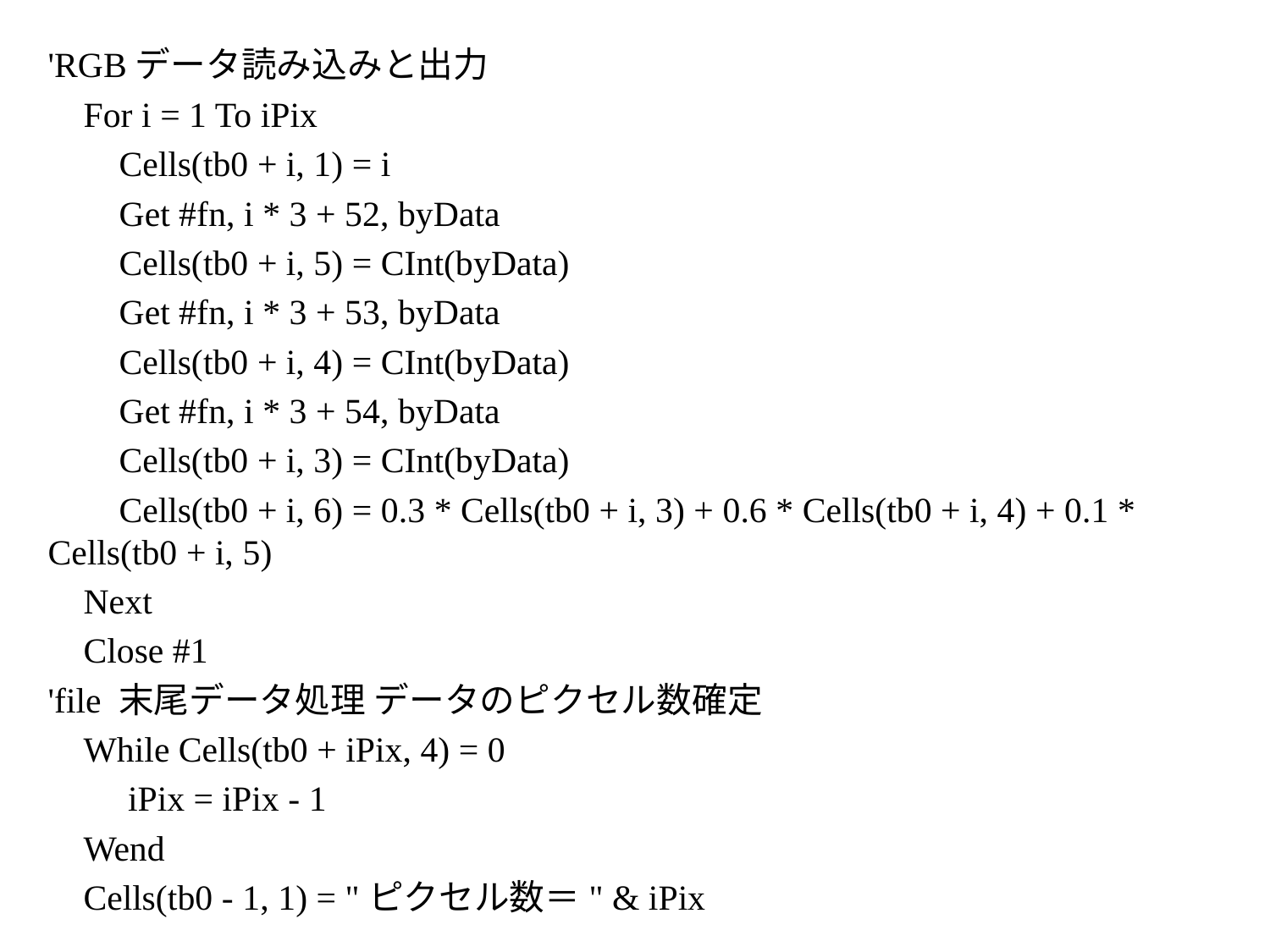

'RGBデータ読み込みと出力
    For i = 1 To iPix
        Cells(tb0 + i, 1) = i
        Get #fn, i * 3 + 52, byData
        Cells(tb0 + i, 5) = CInt(byData)
        Get #fn, i * 3 + 53, byData
        Cells(tb0 + i, 4) = CInt(byData)
        Get #fn, i * 3 + 54, byData
        Cells(tb0 + i, 3) = CInt(byData)
        Cells(tb0 + i, 6) = 0.3 * Cells(tb0 + i, 3) + 0.6 * Cells(tb0 + i, 4) + 0.1 * Cells(tb0 + i, 5)
    Next
    Close #1
'file 末尾データ処理 データのピクセル数確定
    While Cells(tb0 + iPix, 4) = 0
         iPix = iPix - 1
    Wend
    Cells(tb0 - 1, 1) = "ピクセル数＝" & iPix

'x(mm),波長(nm) 数値出力
    Dim chartLeft, px350, pxWidth, xWidth, pxi, xld, ldx
    px350 = 10
    pxWidth = 340
    xWidth = x700 - x350
    For i = 1 To iPix
        xld = (xMin * (iPix - i) + xMax * (i - 1)) / (iPix - 1) 'x生成
        Cells(tb0 + i, 2) = xld            'x数値出力
        ldx = fld(xld, aDep, aLat)           '波長算出
        Cells(tb0 + i, 7) = ldx              '波長数値出力
        pxi = pxWidth * (xld - x350) / xWidth
 '       Cells(tb0 + i, 8) = Round(pxi, 1)             '位置数値出力
    Next

'グラフ生成
    ActiveSheet.Shapes.AddChart2(240, xlXYScatterLinesNoMarkers).Select
    ActiveChart.SetSourceData Source:=Range(Cells(tb0, 2), Cells(iPix + tb0, 6))
    ActiveChart.Axes(xlCategory).Select
    ActiveChart.Axes(xlCategory).MinimumScale = x350
    ActiveChart.Axes(xlCategory).MaximumScale = x700
    ActiveChart.Axes(xlCategory).CrossesAt = x380

'